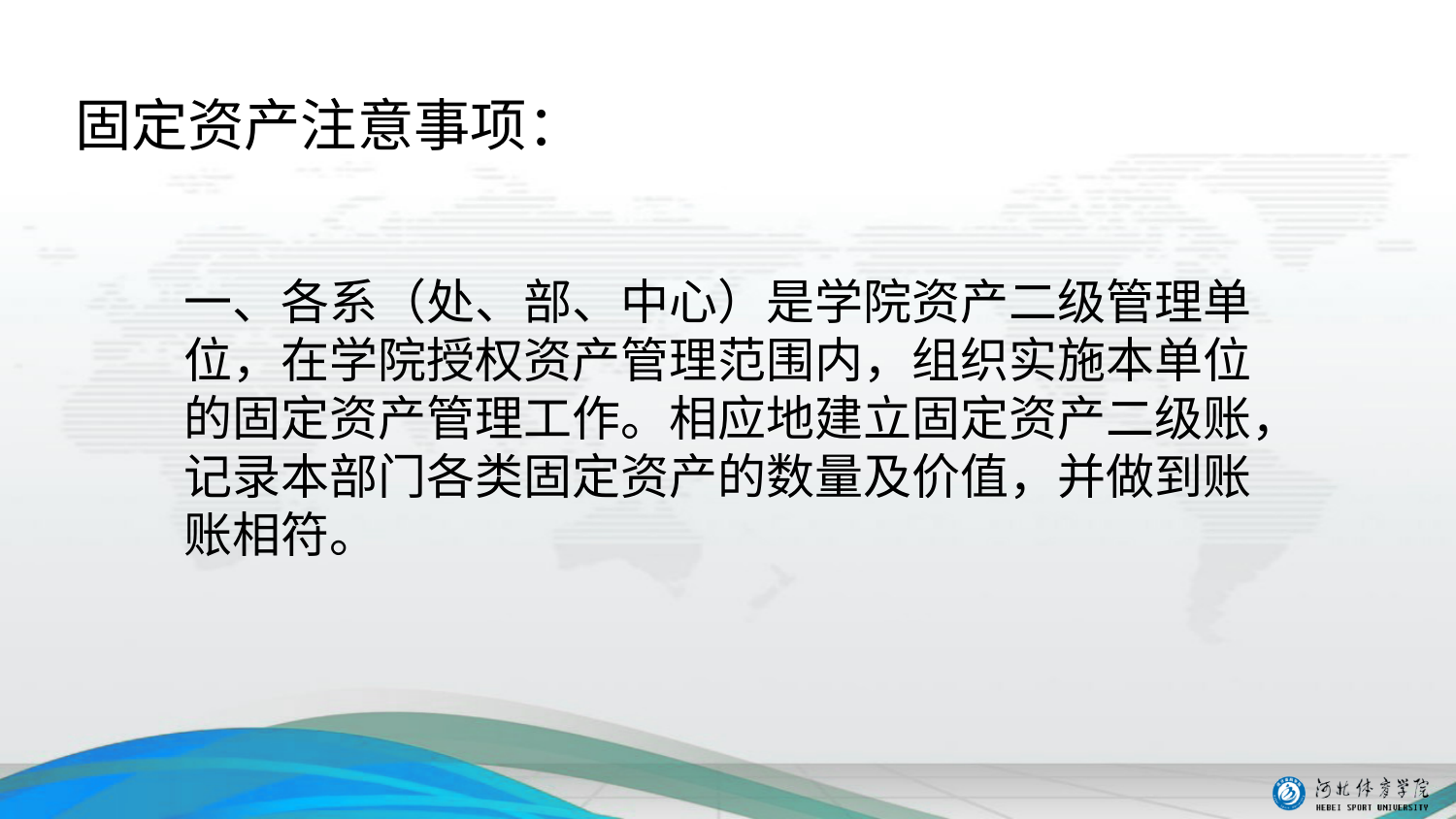

固定资产注意事项：
一、各系（处、部、中心）是学院资产二级管理单位，在学院授权资产管理范围内，组织实施本单位的固定资产管理工作。相应地建立固定资产二级账，记录本部门各类固定资产的数量及价值，并做到账账相符。